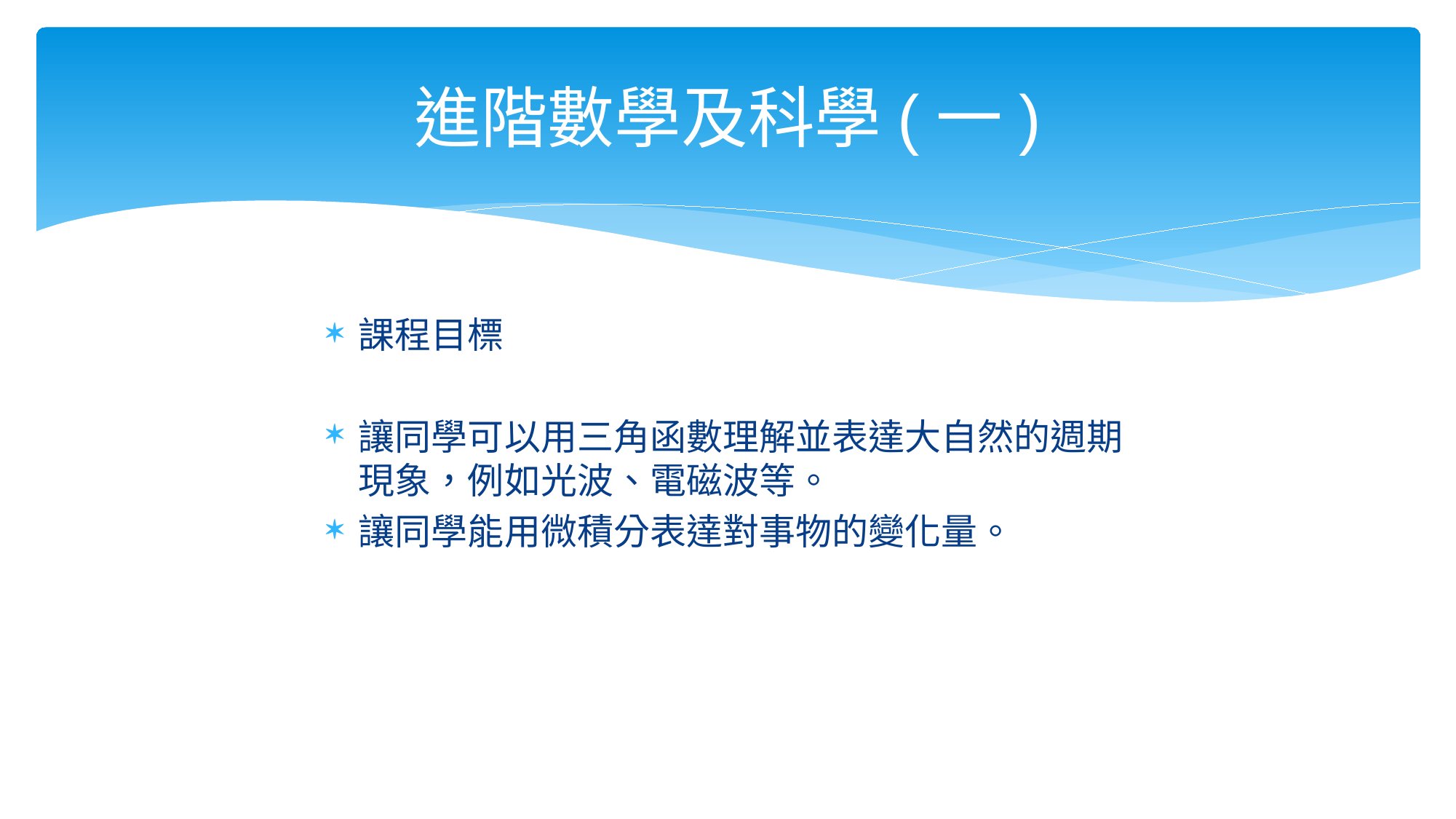

# 進階數學及科學(一)
課程目標

讓同學可以用三角函數理解並表達大自然的週期現象，例如光波、電磁波等。
讓同學能用微積分表達對事物的變化量。